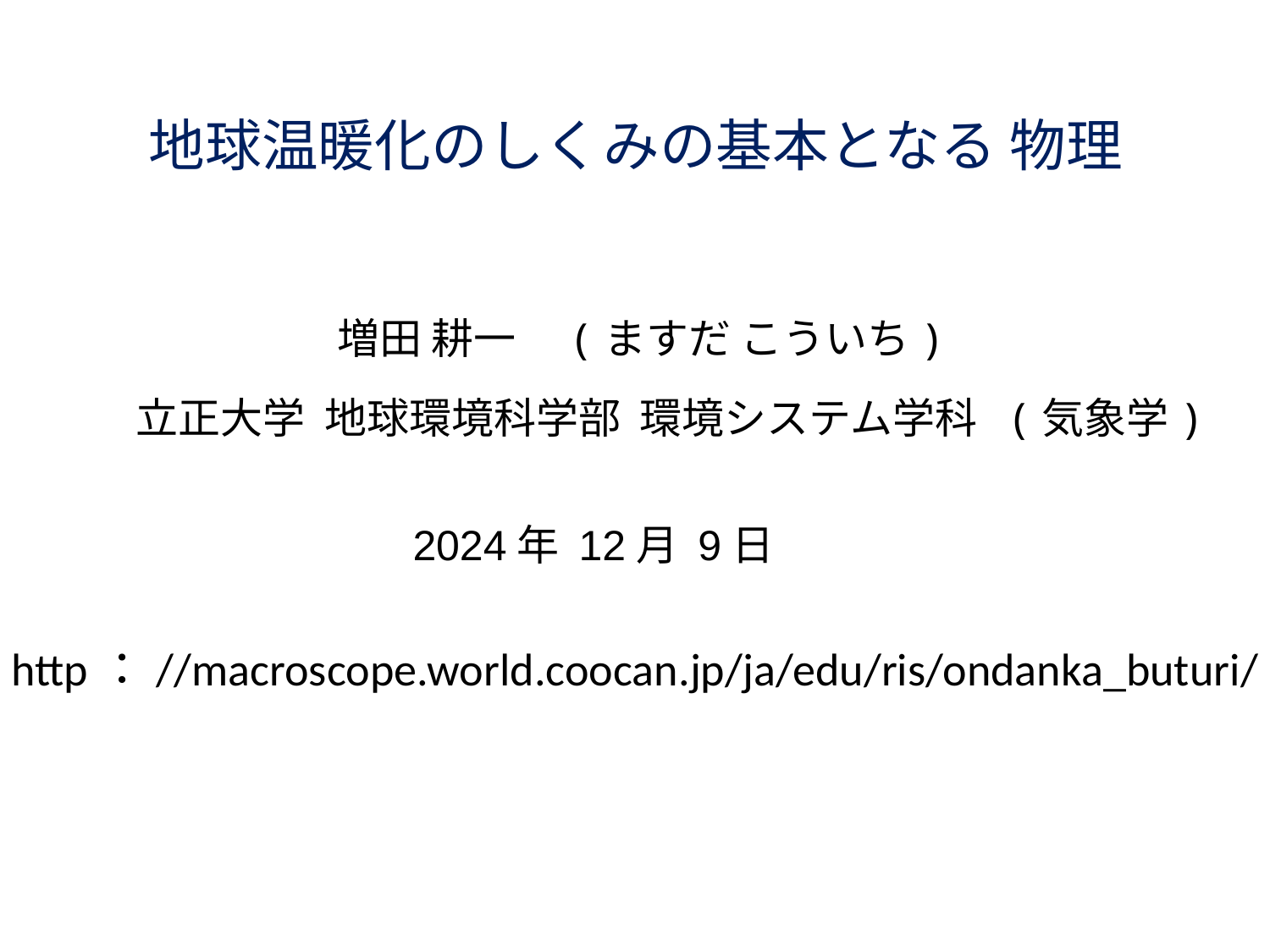

地球温暖化のしくみの基本となる 物理
増田 耕一　(ますだ こういち)
立正大学  地球環境科学部  環境システム学科  (気象学)
2024年 12月 9日
http：//macroscope.world.coocan.jp/ja/edu/ris/ondanka_buturi/